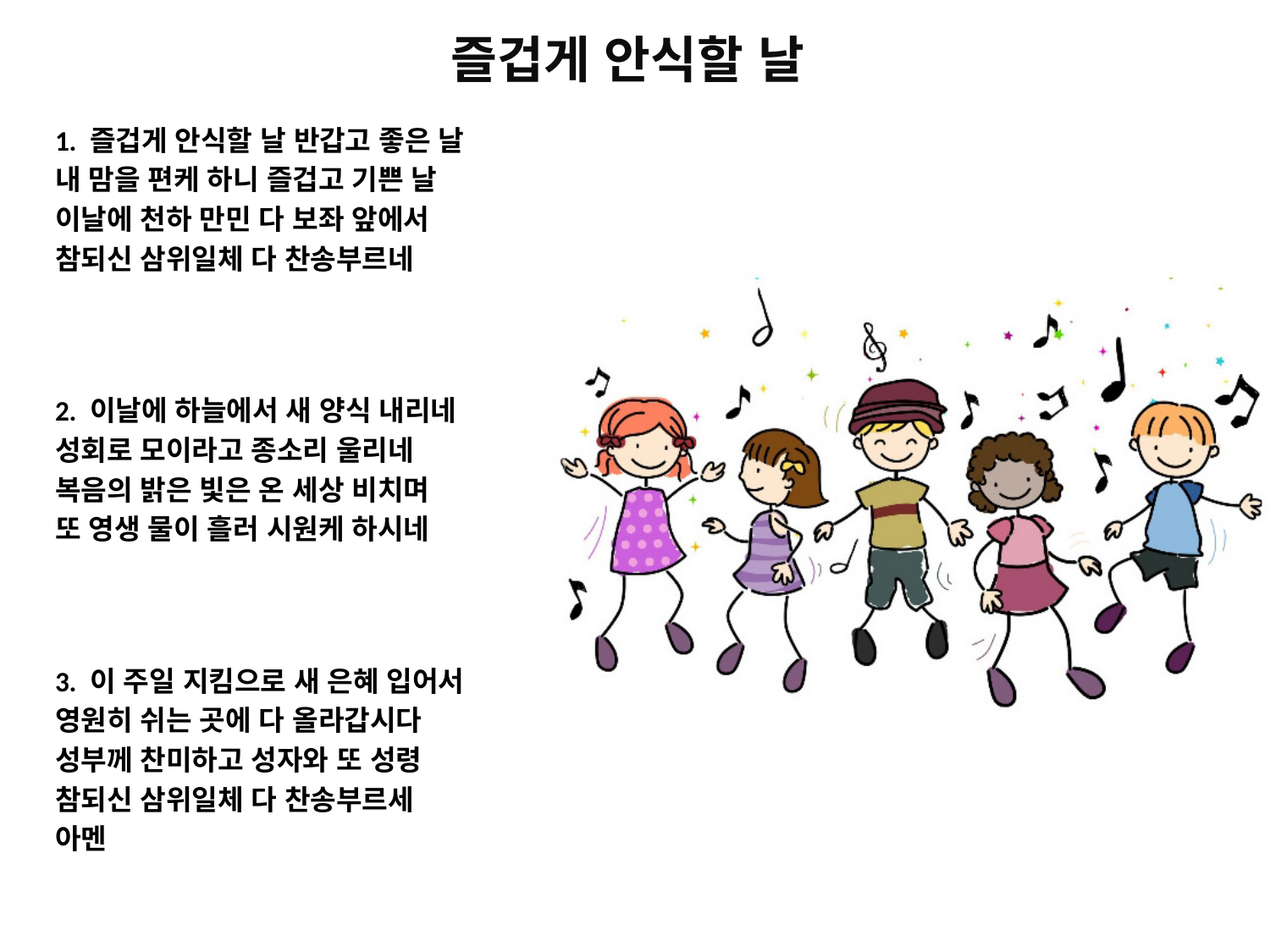

# 즐겁게 안식할 날
1. 즐겁게 안식할 날 반갑고 좋은 날
내 맘을 편케 하니 즐겁고 기쁜 날
이날에 천하 만민 다 보좌 앞에서
참되신 삼위일체 다 찬송부르네

2. 이날에 하늘에서 새 양식 내리네
성회로 모이라고 종소리 울리네
복음의 밝은 빛은 온 세상 비치며
또 영생 물이 흘러 시원케 하시네

3. 이 주일 지킴으로 새 은혜 입어서
영원히 쉬는 곳에 다 올라갑시다
성부께 찬미하고 성자와 또 성령
참되신 삼위일체 다 찬송부르세
아멘